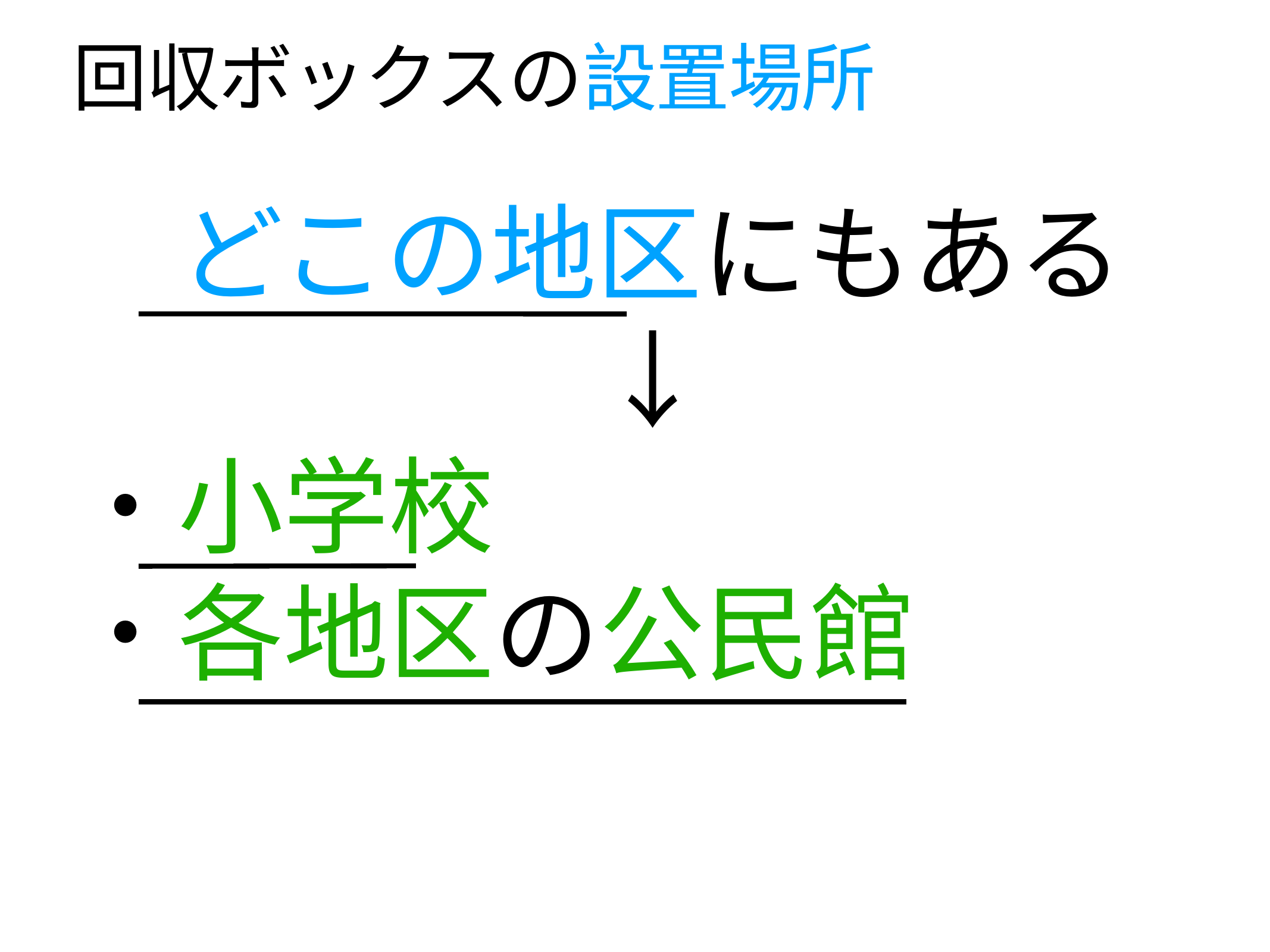

# 回収ボックスの設置場所
　どこの地区にもある
　　　　　↓
・小学校
・各地区の公民館